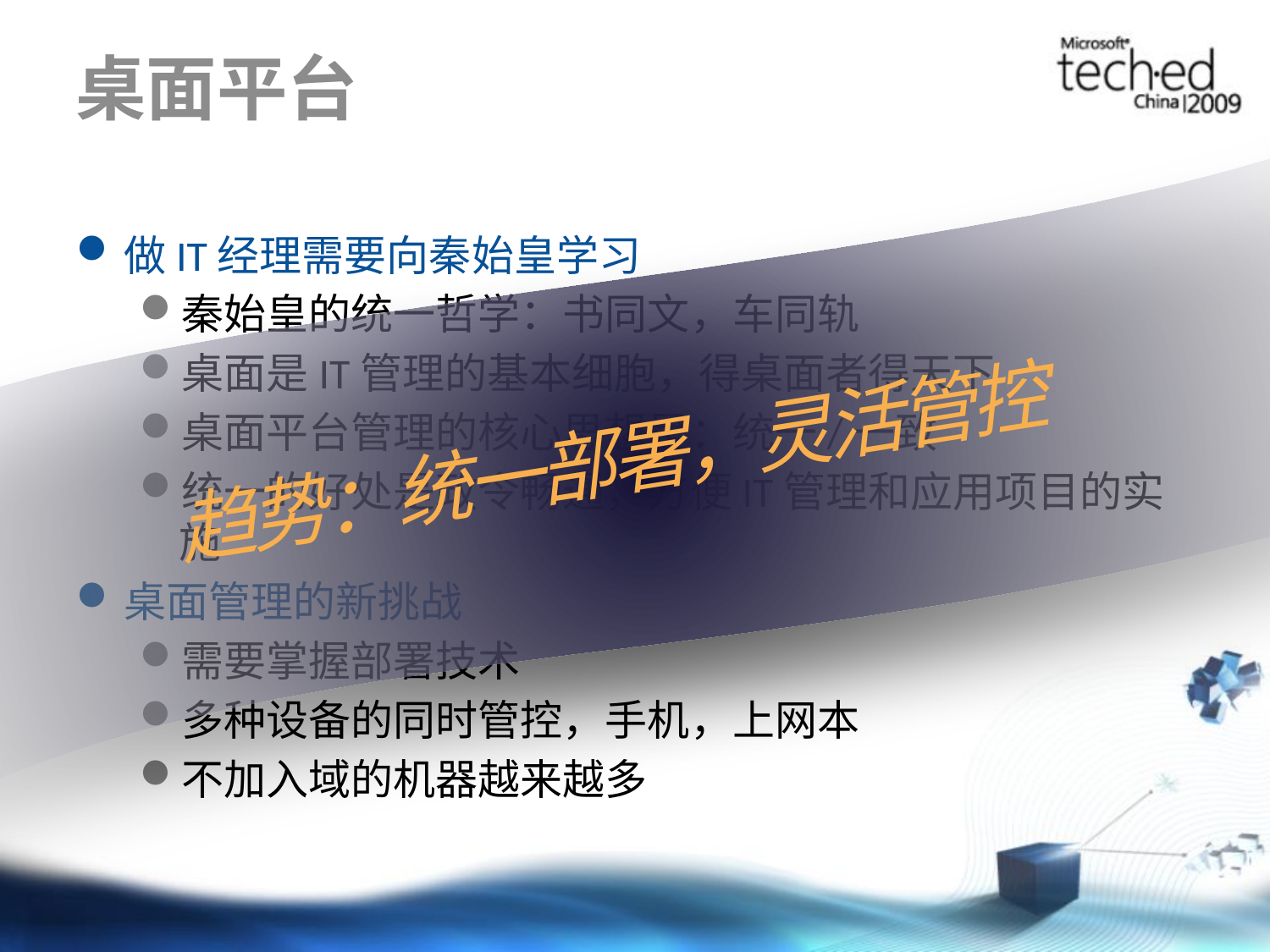

# 桌面平台

趋势：统一部署，灵活管控
做IT经理需要向秦始皇学习
秦始皇的统一哲学：书同文，车同轨
桌面是IT管理的基本细胞，得桌面者得天下
桌面平台管理的核心思想是：统一/一致
统一的好处是政令畅通，方便IT管理和应用项目的实施
桌面管理的新挑战
需要掌握部署技术
多种设备的同时管控，手机，上网本
不加入域的机器越来越多